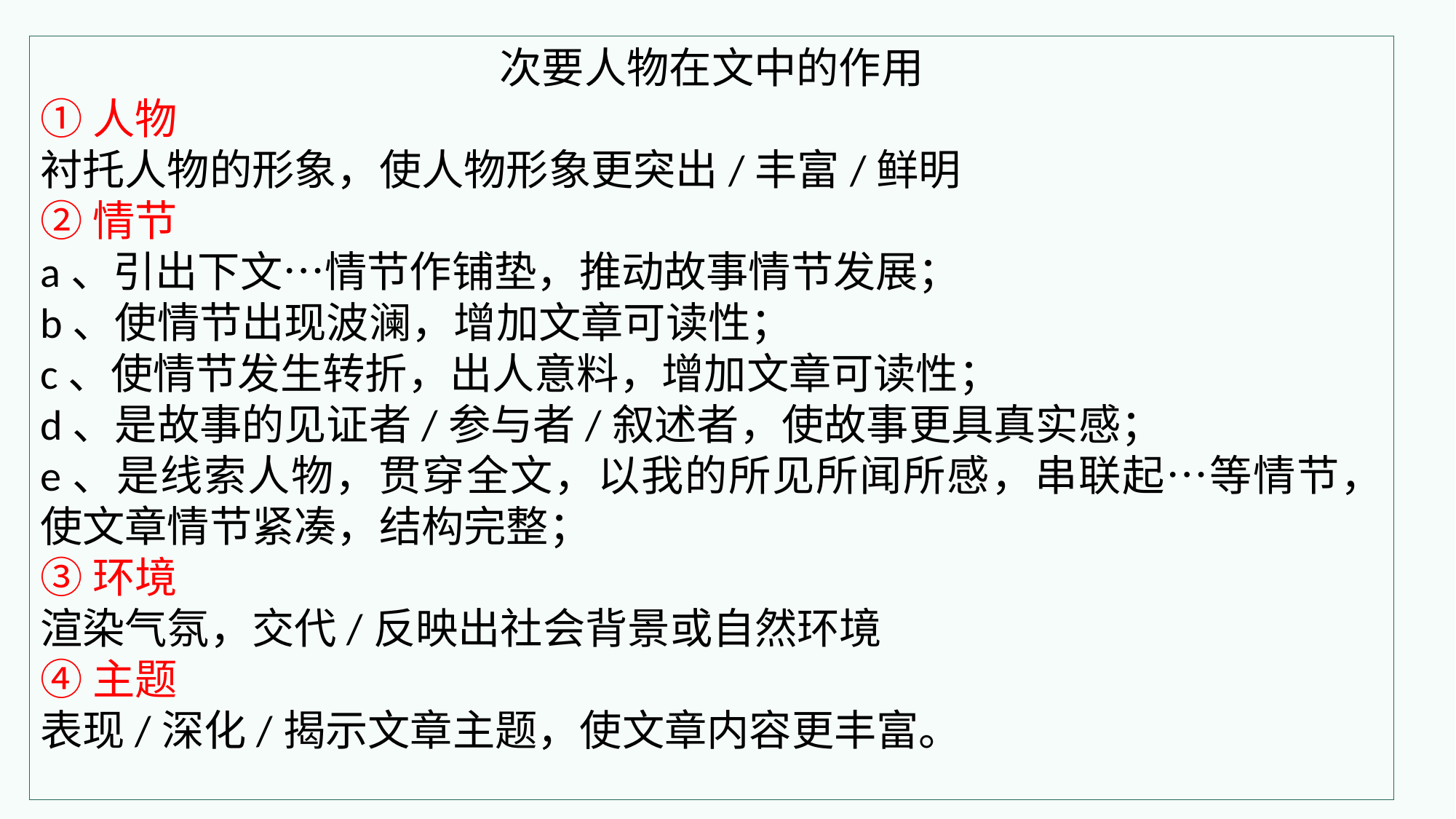

次要人物在文中的作用
①人物
衬托人物的形象，使人物形象更突出/丰富/鲜明
②情节
a、引出下文…情节作铺垫，推动故事情节发展；
b、使情节出现波澜，增加文章可读性；
c、使情节发生转折，出人意料，增加文章可读性；
d、是故事的见证者/参与者/叙述者，使故事更具真实感；
e、是线索人物，贯穿全文，以我的所见所闻所感，串联起…等情节，使文章情节紧凑，结构完整；
③环境
渲染气氛，交代/反映出社会背景或自然环境
④主题
表现/深化/揭示文章主题，使文章内容更丰富。